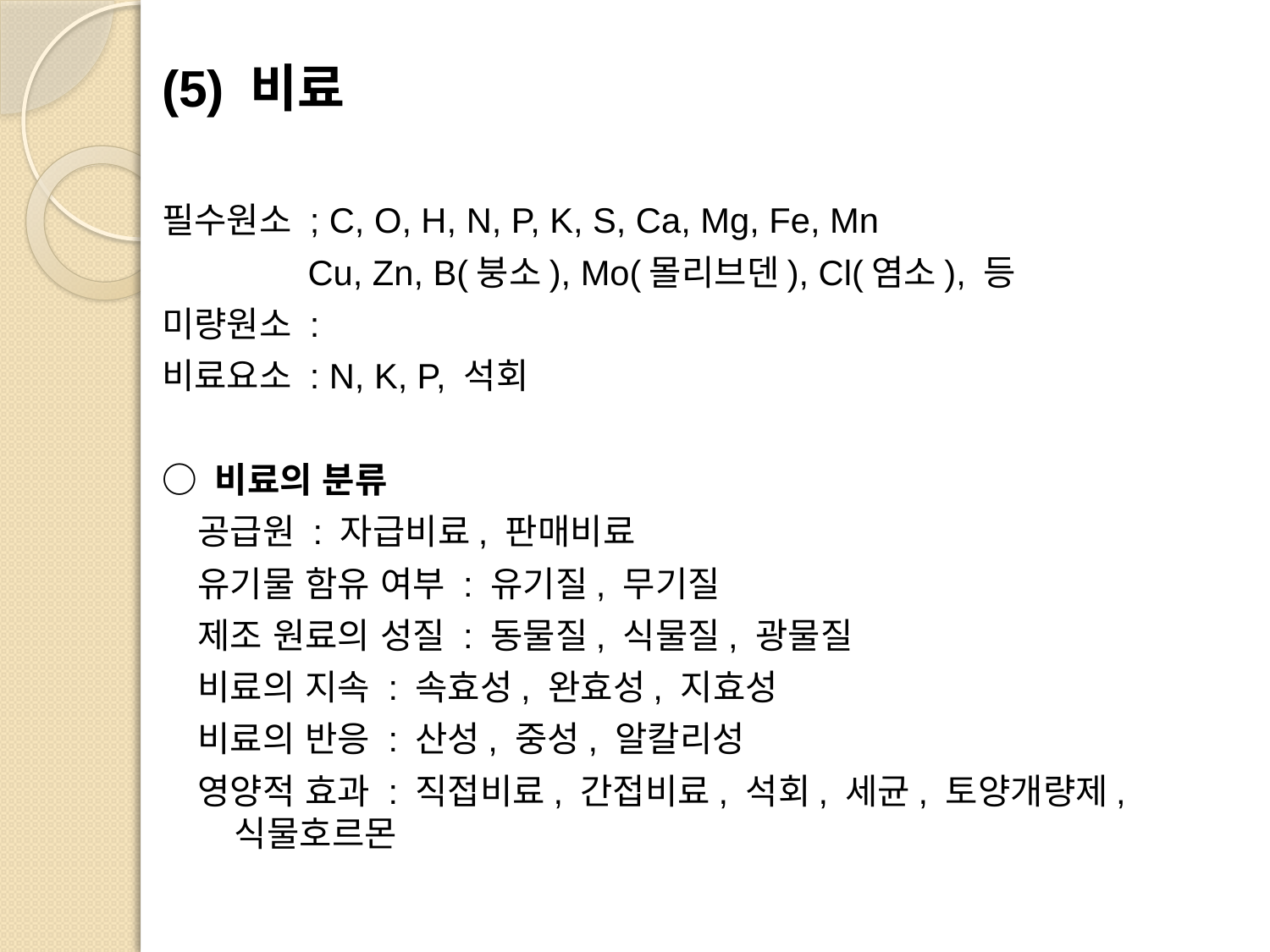

(5) 비료

필수원소 ; C, O, H, N, P, K, S, Ca, Mg, Fe, Mn
               Cu, Zn, B(붕소), Mo(몰리브덴), Cl(염소), 등
미량원소 :
비료요소 : N, K, P, 석회

○ 비료의 분류
	공급원 : 자급비료, 판매비료
	유기물 함유 여부 : 유기질, 무기질
	제조 원료의 성질 : 동물질, 식물질, 광물질
	비료의 지속 : 속효성, 완효성, 지효성
	비료의 반응 : 산성, 중성, 알칼리성
	영양적 효과 : 직접비료, 간접비료, 석회, 세균, 토양개량제, 		   식물호르몬